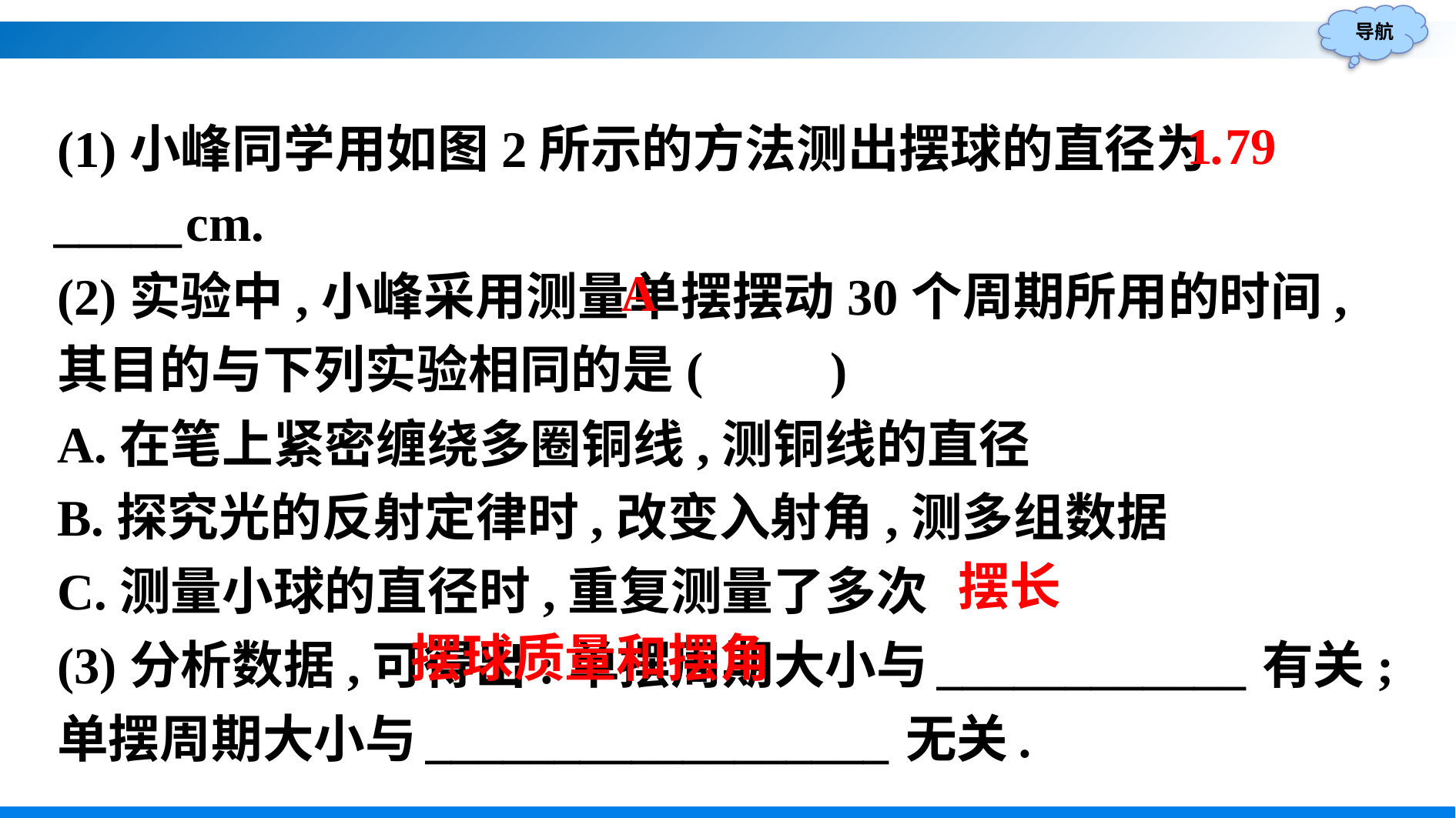

(1)小峰同学用如图2所示的方法测出摆球的直径为_____cm.
(2)实验中,小峰采用测量单摆摆动30个周期所用的时间,其目的与下列实验相同的是(　　)
A.在笔上紧密缠绕多圈铜线,测铜线的直径
B.探究光的反射定律时,改变入射角,测多组数据
C.测量小球的直径时,重复测量了多次
(3)分析数据,可得出:单摆周期大小与____________有关;单摆周期大小与__________________无关.
1.79
A
摆长
摆球质量和摆角